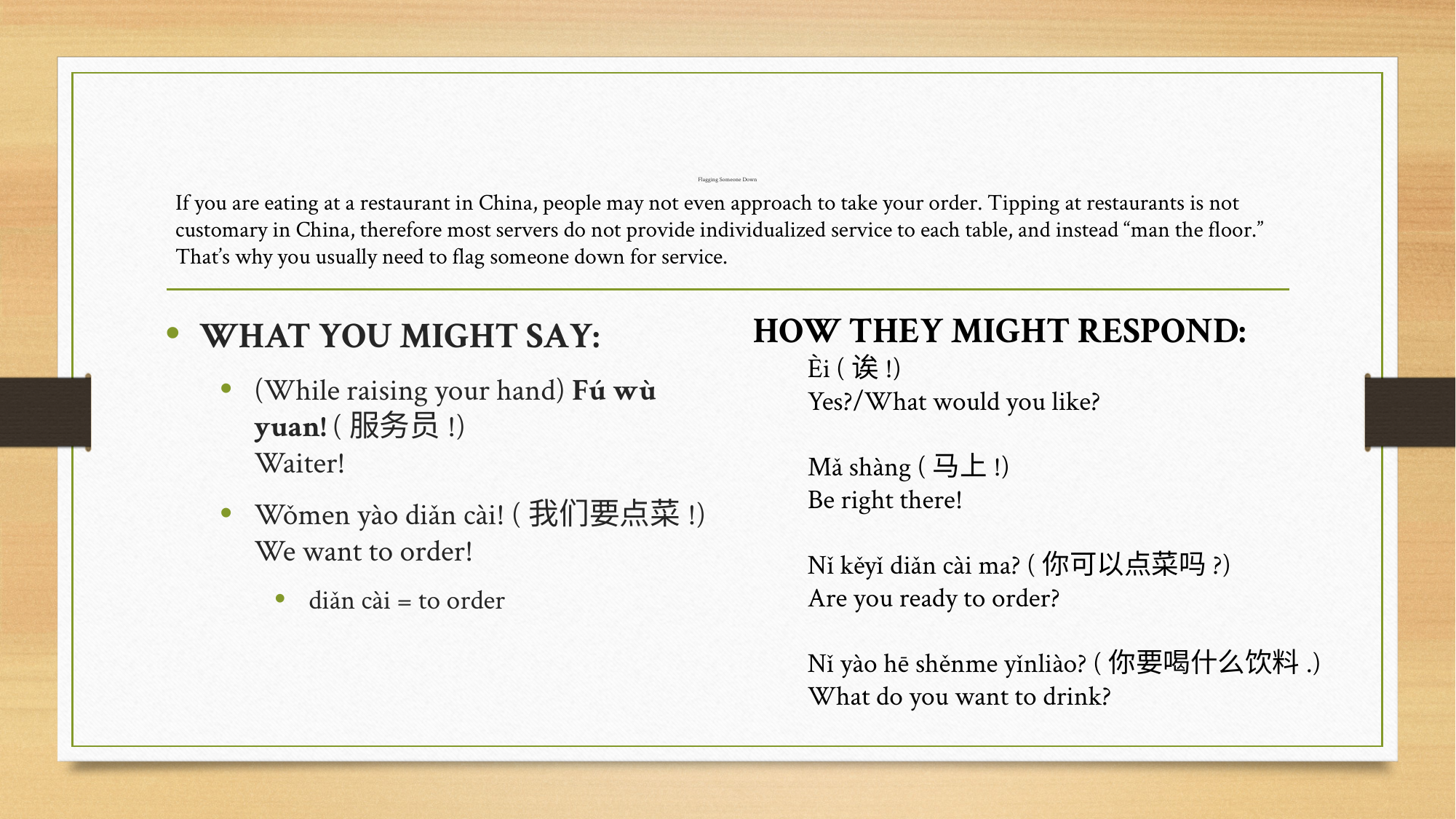

# Flagging Someone Down
If you are eating at a restaurant in China, people may not even approach to take your order. Tipping at restaurants is not customary in China, therefore most servers do not provide individualized service to each table, and instead “man the floor.” That’s why you usually need to flag someone down for service.
HOW THEY MIGHT RESPOND:
Èi (诶!)
Yes?/What would you like?

Mǎ shàng (马上!)
Be right there!

Nǐ kěyǐ diǎn cài ma? (你可以点菜吗?)
Are you ready to order?

Nǐ yào hē shěnme yǐnliào? (你要喝什么饮料.)
What do you want to drink?

WHAT YOU MIGHT SAY:
(While raising your hand) Fú wù yuan! (服务员!)
Waiter!
Wǒmen yào diǎn cài! (我们要点菜!)
We want to order!
diǎn cài = to order